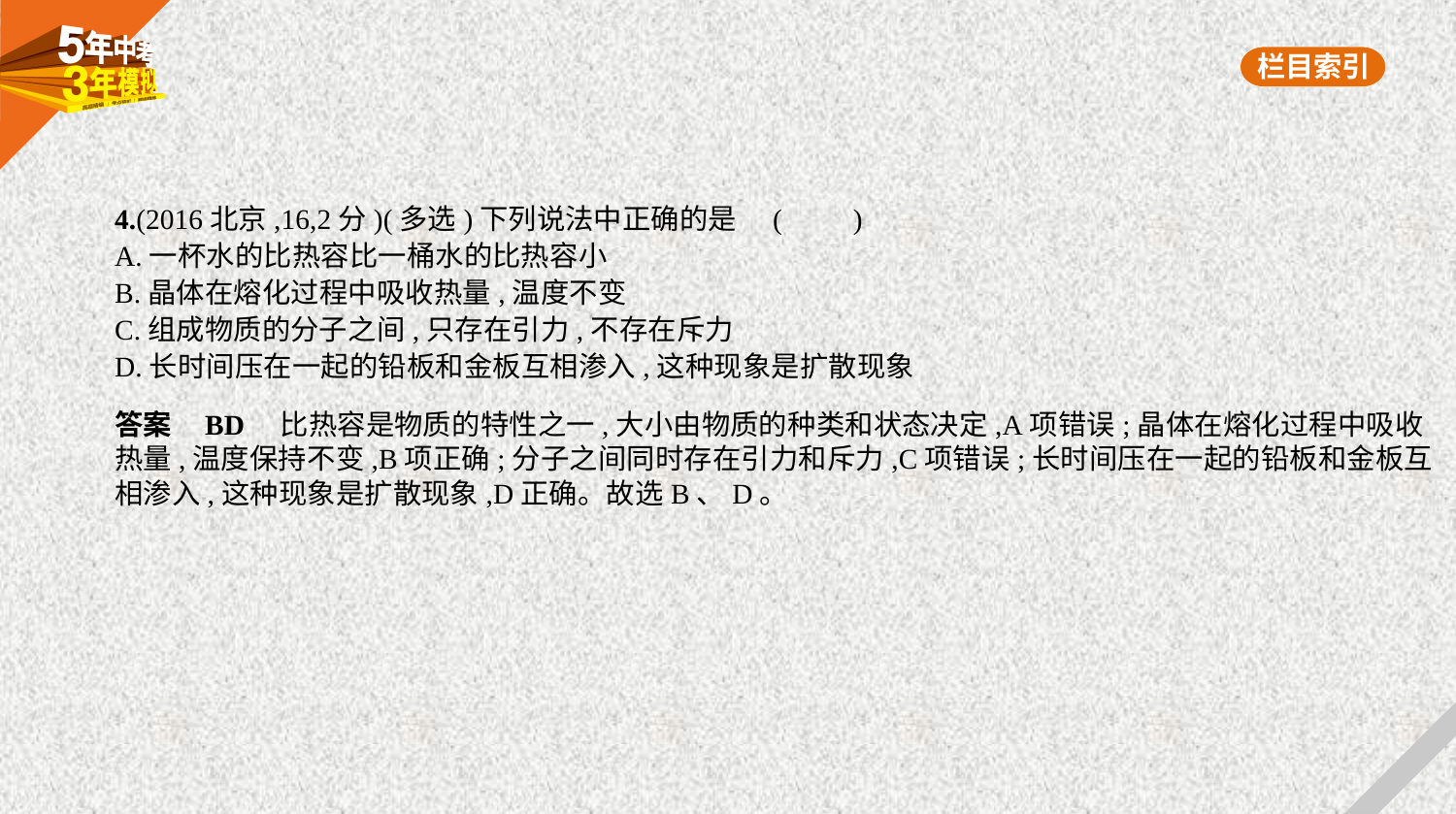

4.(2016北京,16,2分)(多选)下列说法中正确的是 (　　)
A.一杯水的比热容比一桶水的比热容小
B.晶体在熔化过程中吸收热量,温度不变
C.组成物质的分子之间,只存在引力,不存在斥力
D.长时间压在一起的铅板和金板互相渗入,这种现象是扩散现象
答案    BD　比热容是物质的特性之一,大小由物质的种类和状态决定,A项错误;晶体在熔化过程中吸收
热量,温度保持不变,B项正确;分子之间同时存在引力和斥力,C项错误;长时间压在一起的铅板和金板互
相渗入,这种现象是扩散现象,D正确。故选B、D。